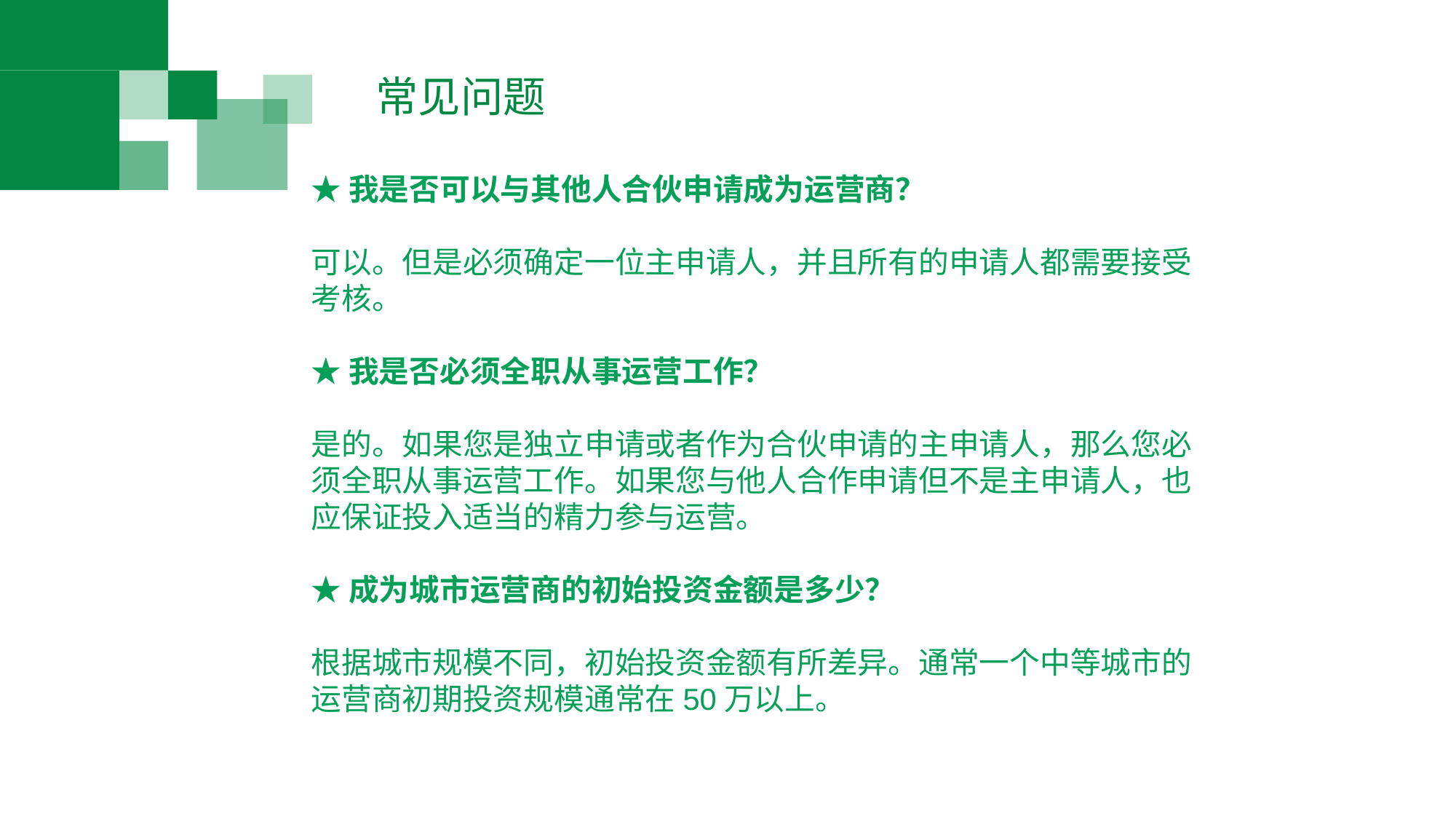

常见问题
★我是否可以与其他人合伙申请成为运营商？

可以。但是必须确定一位主申请人，并且所有的申请人都需要接受考核。

★我是否必须全职从事运营工作？

是的。如果您是独立申请或者作为合伙申请的主申请人，那么您必须全职从事运营工作。如果您与他人合作申请但不是主申请人，也应保证投入适当的精力参与运营。

★成为城市运营商的初始投资金额是多少？

根据城市规模不同，初始投资金额有所差异。通常一个中等城市的运营商初期投资规模通常在50万以上。